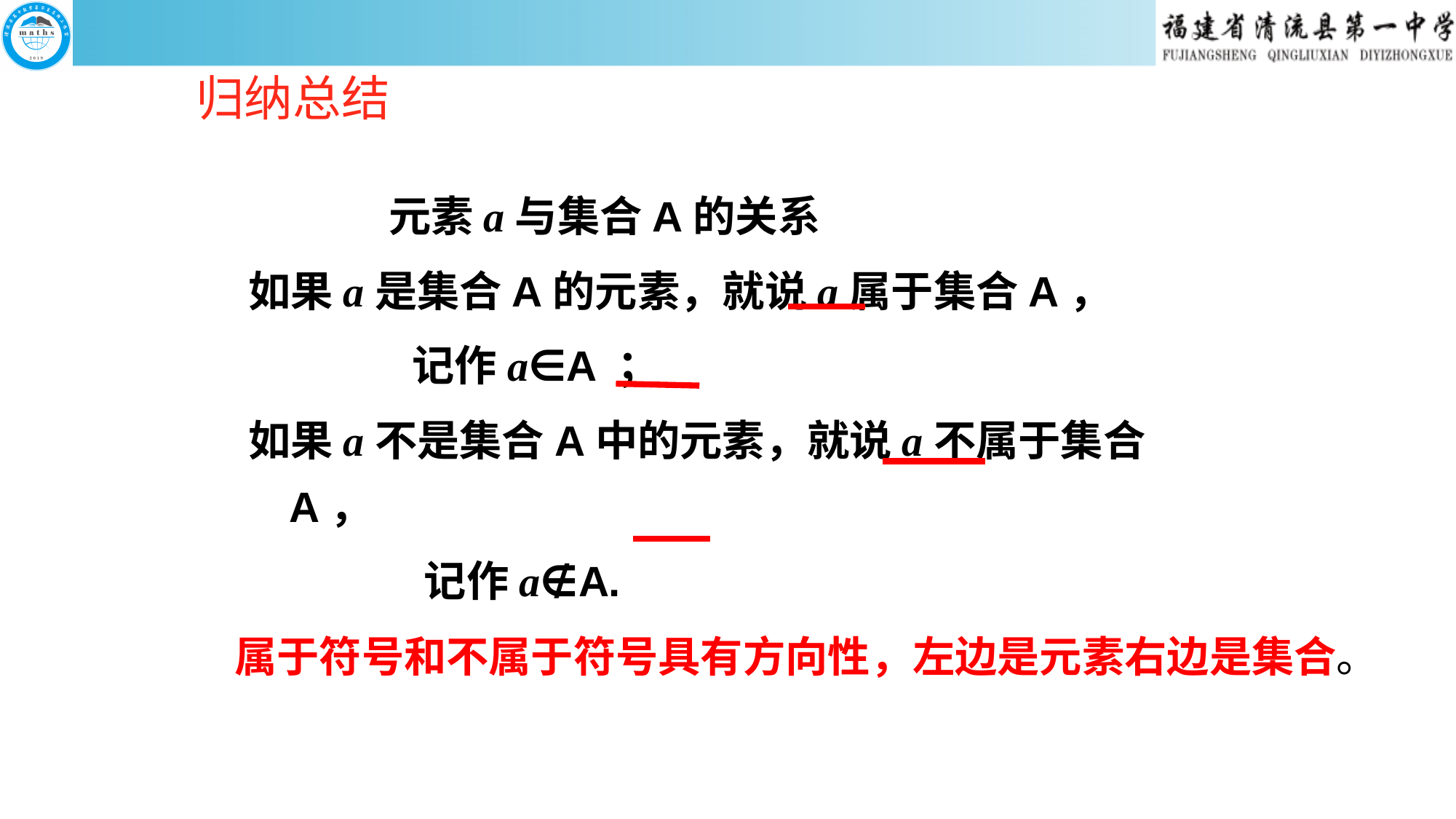

归纳总结
           元素a与集合A的关系
如果a是集合A的元素，就说a属于集合A，
             记作a∈A ；
如果a不是集合A中的元素，就说a不属于集合A，
              记作a∉A.
属于符号和不属于符号具有方向性，左边是元素右边是集合。